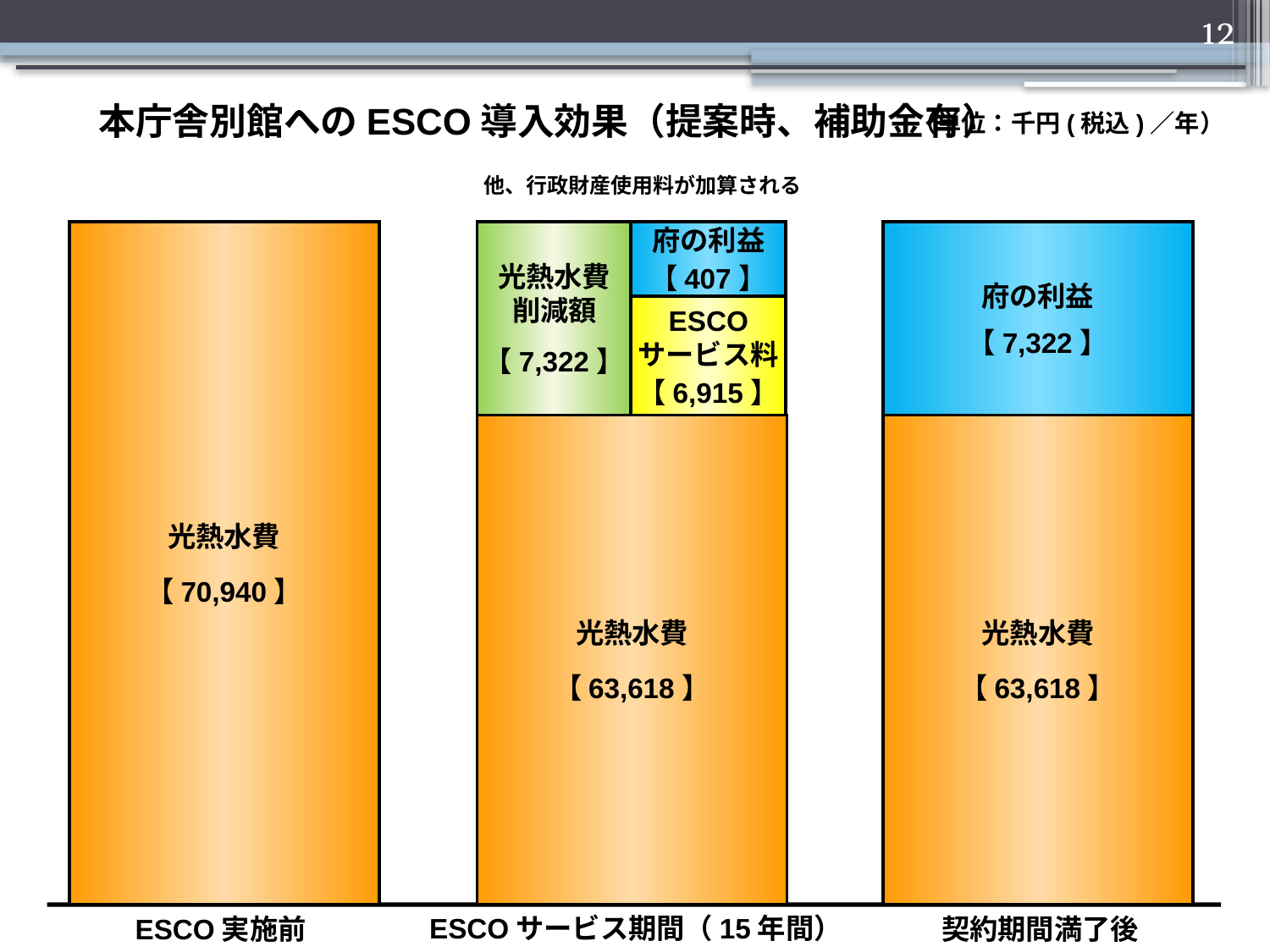

12
12
　　本庁舎別館へのESCO導入効果（提案時、補助金有）
（単位：千円(税込)／年）
他、行政財産使用料が加算される
光熱水費

【 70,940 】
光熱水費
削減額

【 7,322 】
府の利益

【 407 】
府の利益

【 7,322 】
ESCO
サービス料

【 6,915 】
光熱水費

【 63,618 】
光熱水費

【 63,618 】
ESCO実施前
ESCOサービス期間（15年間）
契約期間満了後